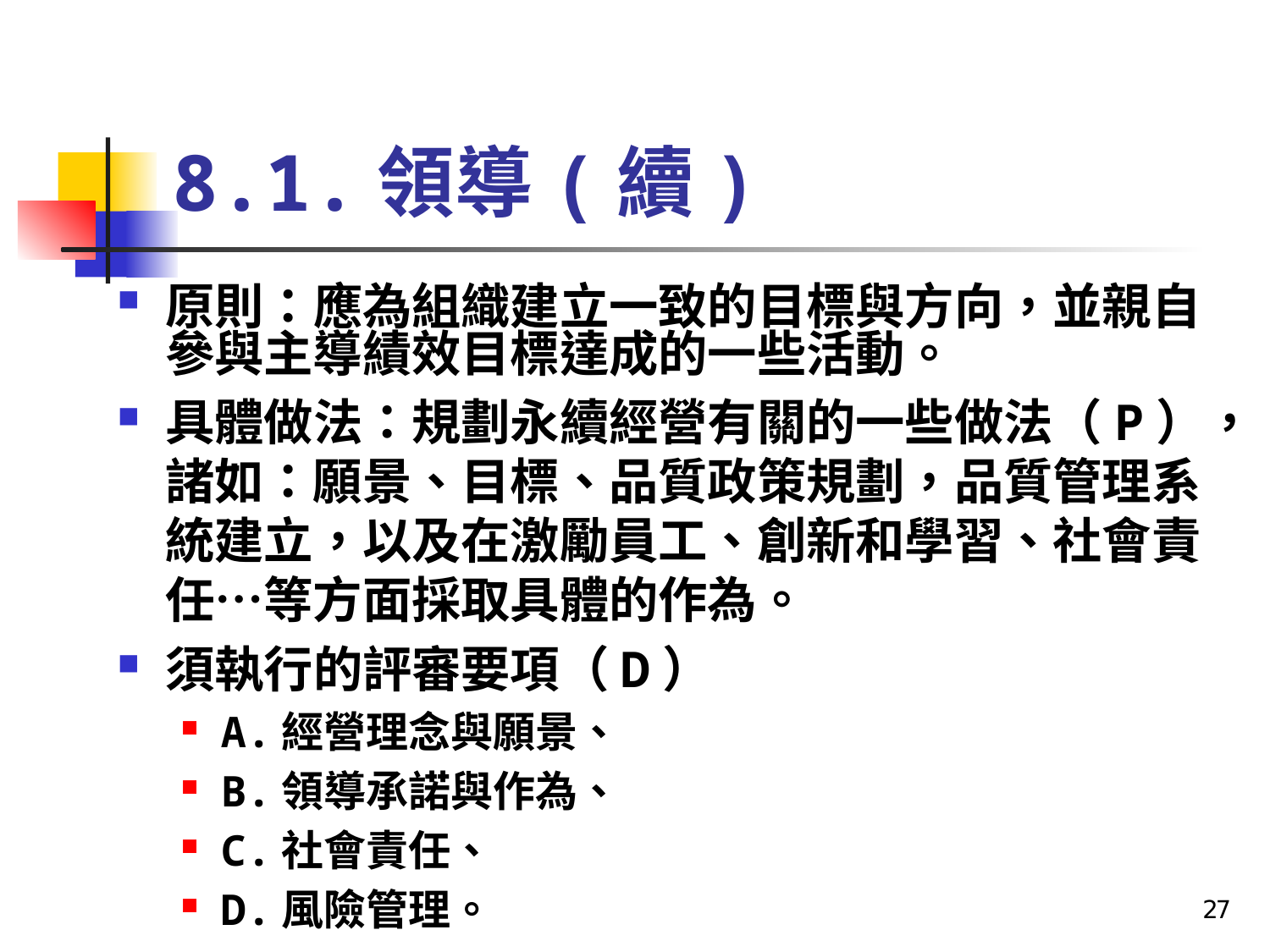

# 8.1.領導(續)
原則：應為組織建立一致的目標與方向，並親自參與主導績效目標達成的一些活動。
具體做法：規劃永續經營有關的一些做法（P），諸如：願景、目標、品質政策規劃，品質管理系統建立，以及在激勵員工、創新和學習、社會責任…等方面採取具體的作為。
須執行的評審要項（D）
A.經營理念與願景、
B.領導承諾與作為、
C.社會責任、
D.風險管理。

27